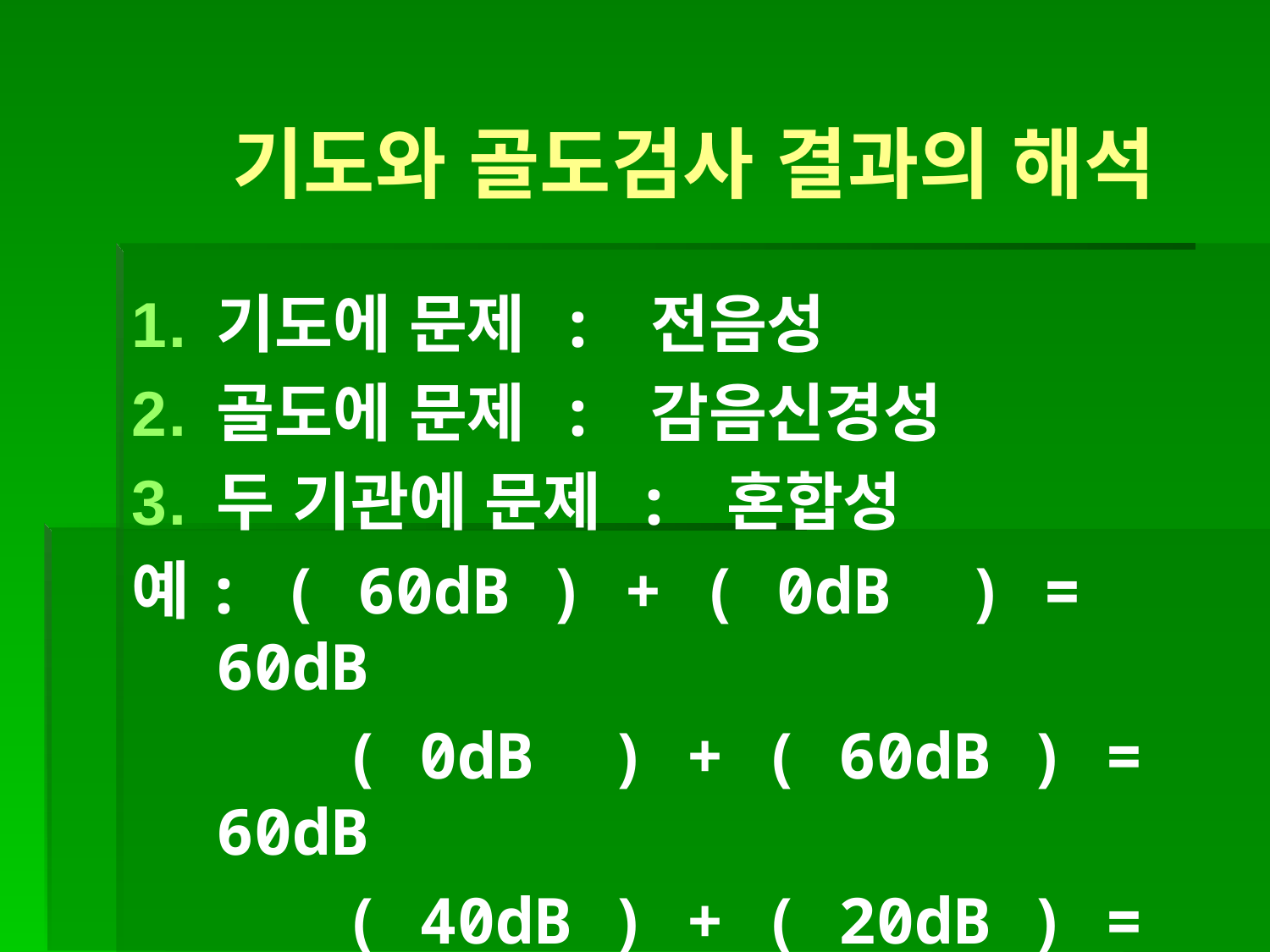

기도와 골도검사 결과의 해석
기도에 문제 : 전음성
골도에 문제 : 감음신경성
두 기관에 문제 : 혼합성
예: ( 60dB ) + ( 0dB  ) = 60dB
		( 0dB  ) + ( 60dB ) = 60dB
		( 40dB ) + ( 20dB ) = 60dB